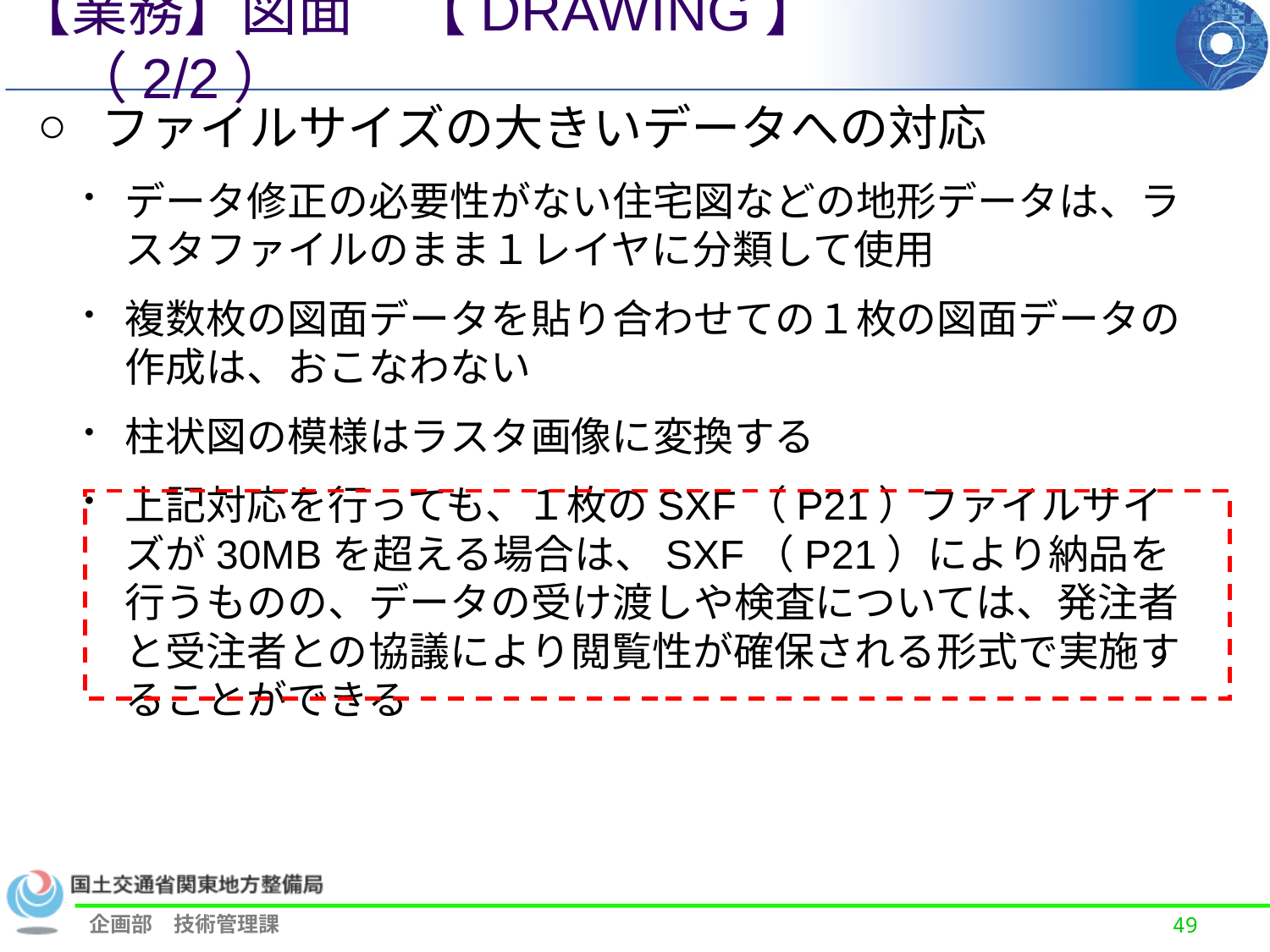

【業務】図面　【DRAWING】　（2/2）
ファイルサイズの大きいデータへの対応
データ修正の必要性がない住宅図などの地形データは、ラスタファイルのまま１レイヤに分類して使用
複数枚の図面データを貼り合わせての１枚の図面データの作成は、おこなわない
柱状図の模様はラスタ画像に変換する
上記対応を行っても、１枚のSXF（P21）ファイルサイズが30MBを超える場合は、SXF（P21）により納品を行うものの、データの受け渡しや検査については、発注者と受注者との協議により閲覧性が確保される形式で実施することができる